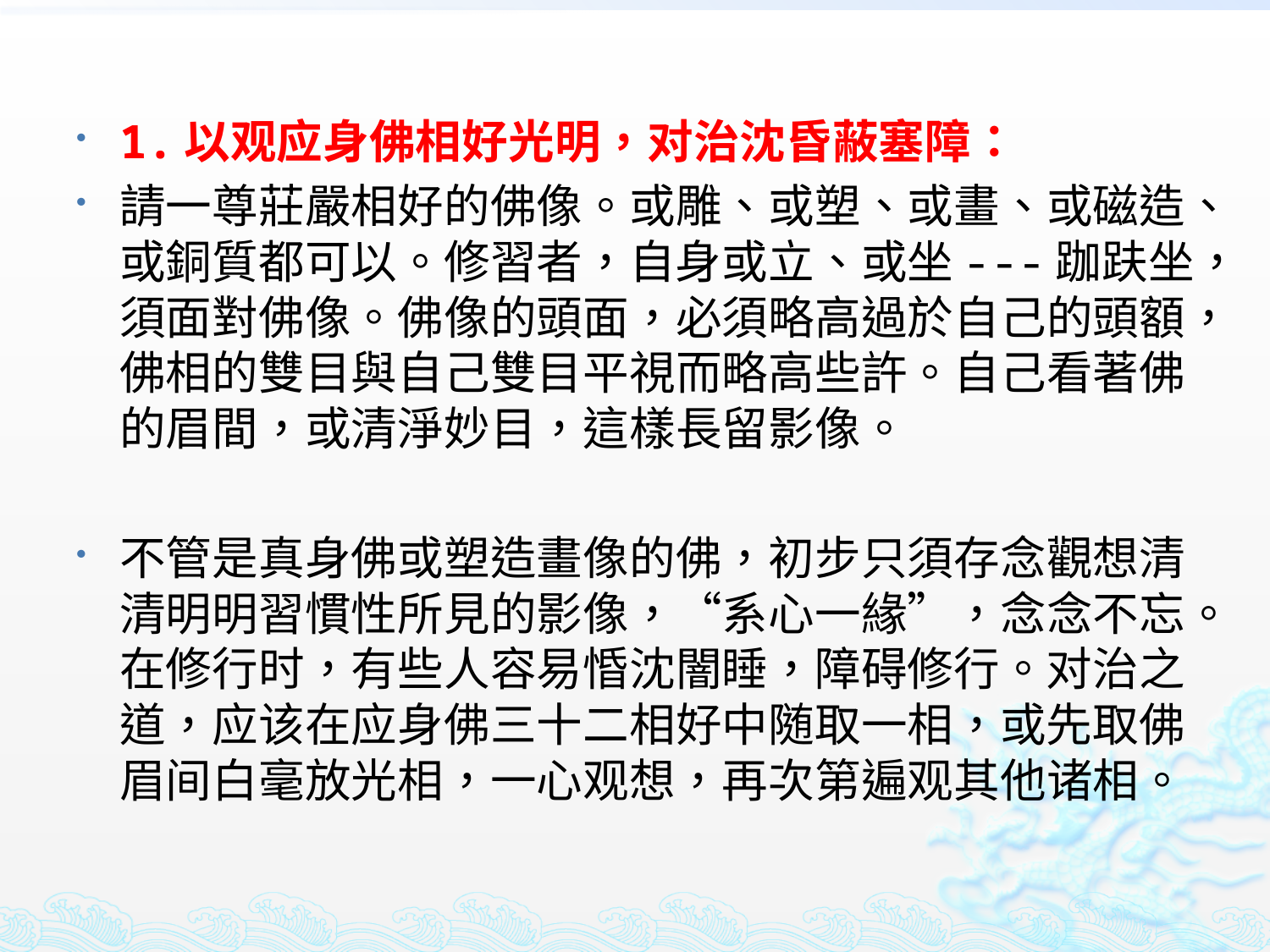

1.以观应身佛相好光明，对治沈昏蔽塞障：
請一尊莊嚴相好的佛像。或雕、或塑、或畫、或磁造、或銅質都可以。修習者，自身或立、或坐---跏趺坐，須面對佛像。佛像的頭面，必須略高過於自己的頭額，佛相的雙目與自己雙目平視而略高些許。自己看著佛的眉間，或清淨妙目，這樣長留影像。

不管是真身佛或塑造畫像的佛，初步只須存念觀想清清明明習慣性所見的影像，“系心一緣”，念念不忘。在修行时，有些人容易惛沈闇睡，障碍修行。对治之道，应该在应身佛三十二相好中随取一相，或先取佛眉间白毫放光相，一心观想，再次第遍观其他诸相。